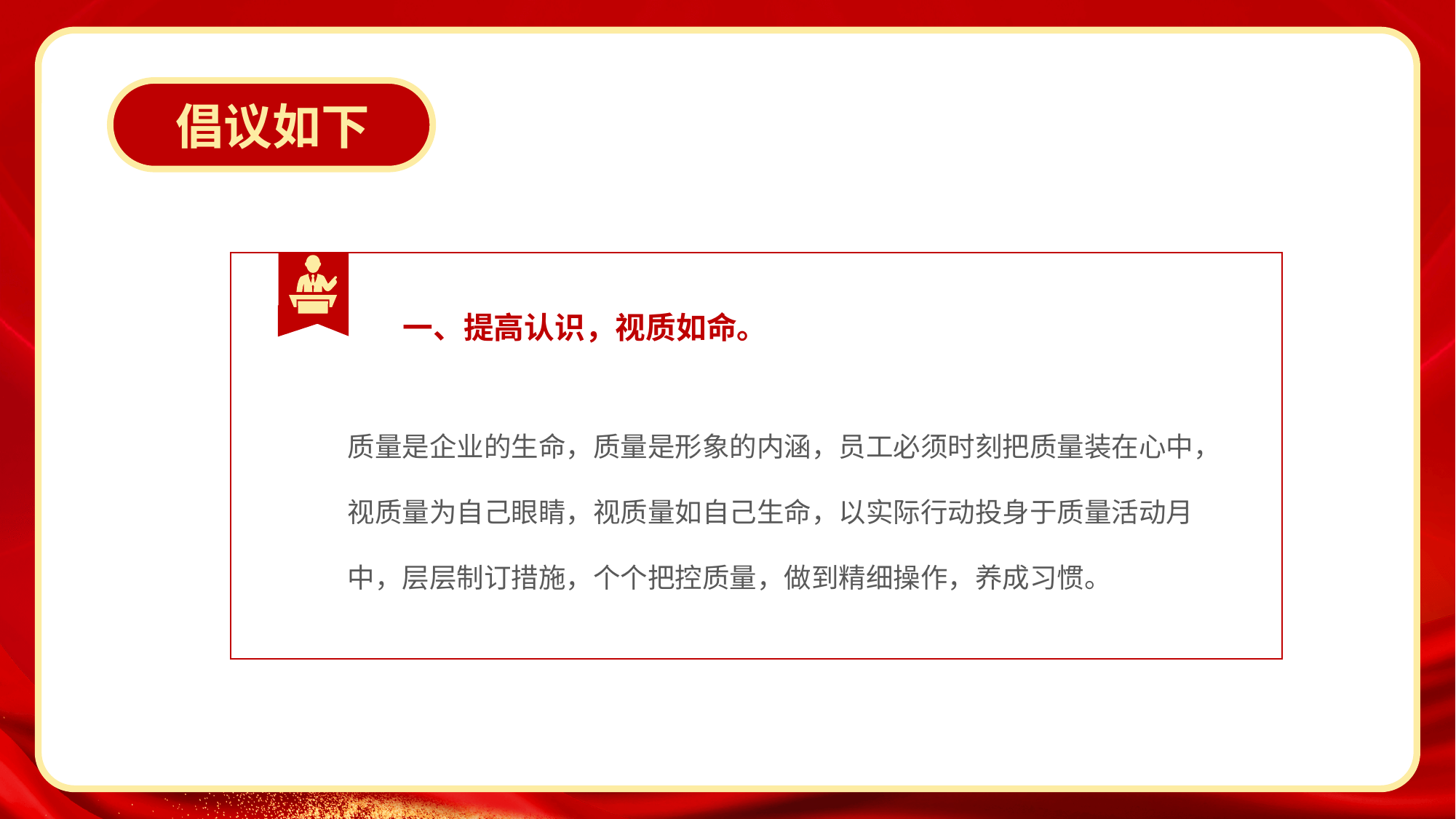

倡议如下

一、提高认识，视质如命。
质量是企业的生命，质量是形象的内涵，员工必须时刻把质量装在心中，视质量为自己眼睛，视质量如自己生命，以实际行动投身于质量活动月中，层层制订措施，个个把控质量，做到精细操作，养成习惯。